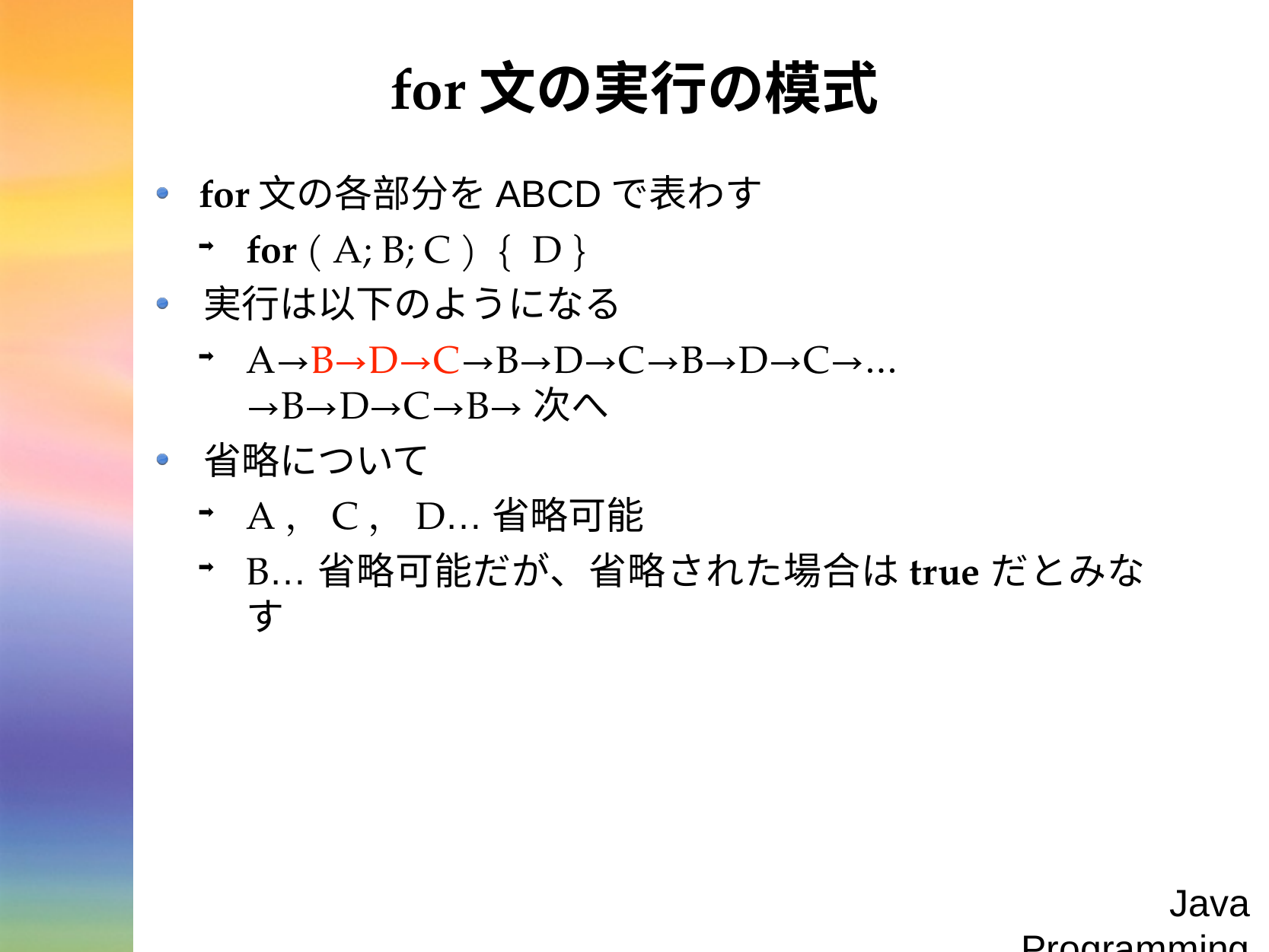

# for文の実行の模式
for文の各部分をABCDで表わす
for ( A; B; C )  {  D }
実行は以下のようになる
A→B→D→C→B→D→C→B→D→C→…→B→D→C→B→次へ
省略について
A，C，D…省略可能
B…省略可能だが、省略された場合はtrueだとみなす